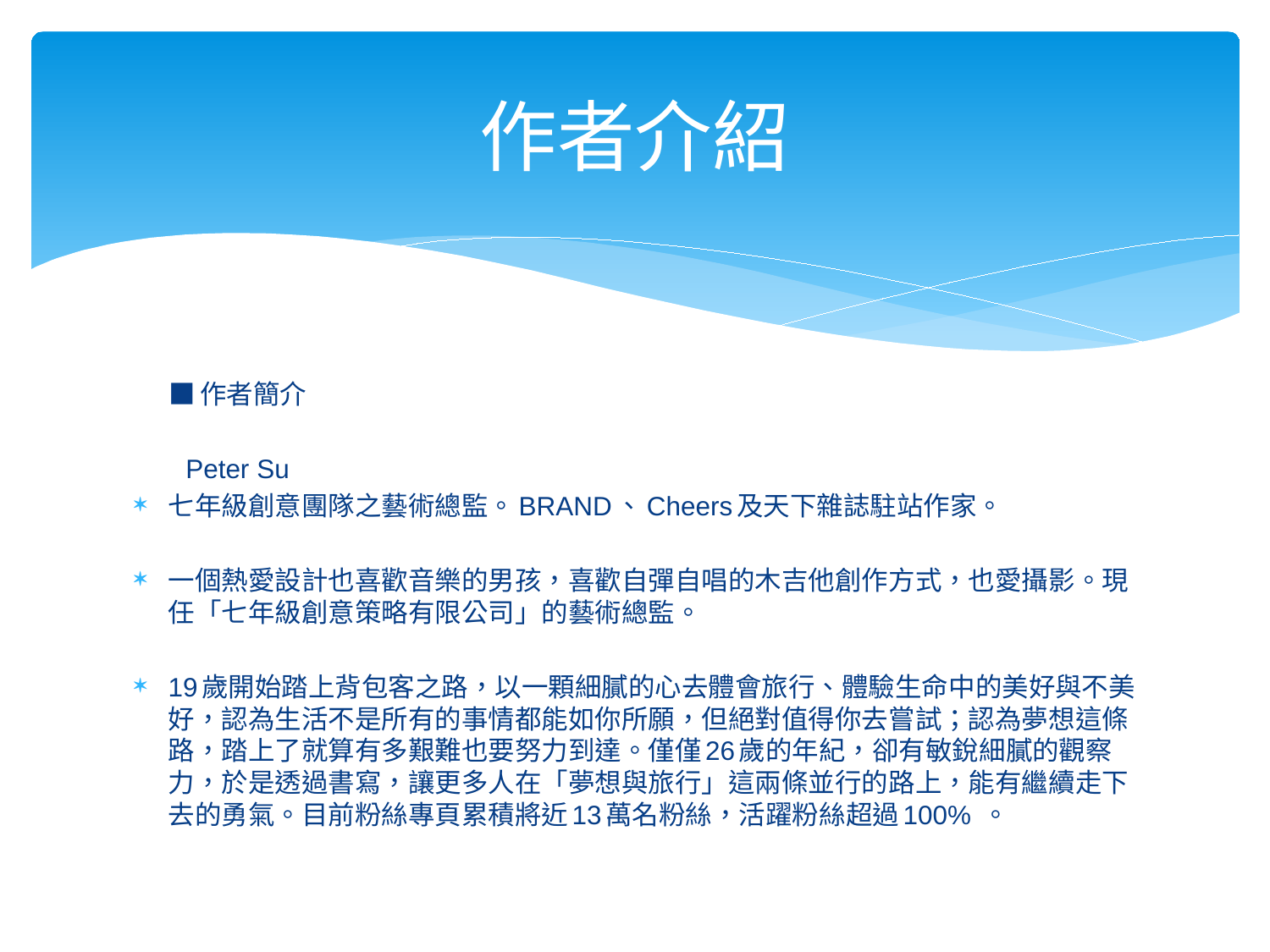

# 作者介紹
      ■作者簡介

       Peter Su
七年級創意團隊之藝術總監。BRAND、Cheers及天下雜誌駐站作家。

一個熱愛設計也喜歡音樂的男孩，喜歡自彈自唱的木吉他創作方式，也愛攝影。現任「七年級創意策略有限公司」的藝術總監。

19歲開始踏上背包客之路，以一顆細膩的心去體會旅行、體驗生命中的美好與不美好，認為生活不是所有的事情都能如你所願，但絕對值得你去嘗試；認為夢想這條路，踏上了就算有多艱難也要努力到達。僅僅26歲的年紀，卻有敏銳細膩的觀察力，於是透過書寫，讓更多人在「夢想與旅行」這兩條並行的路上，能有繼續走下去的勇氣。目前粉絲專頁累積將近13萬名粉絲，活躍粉絲超過100% 。